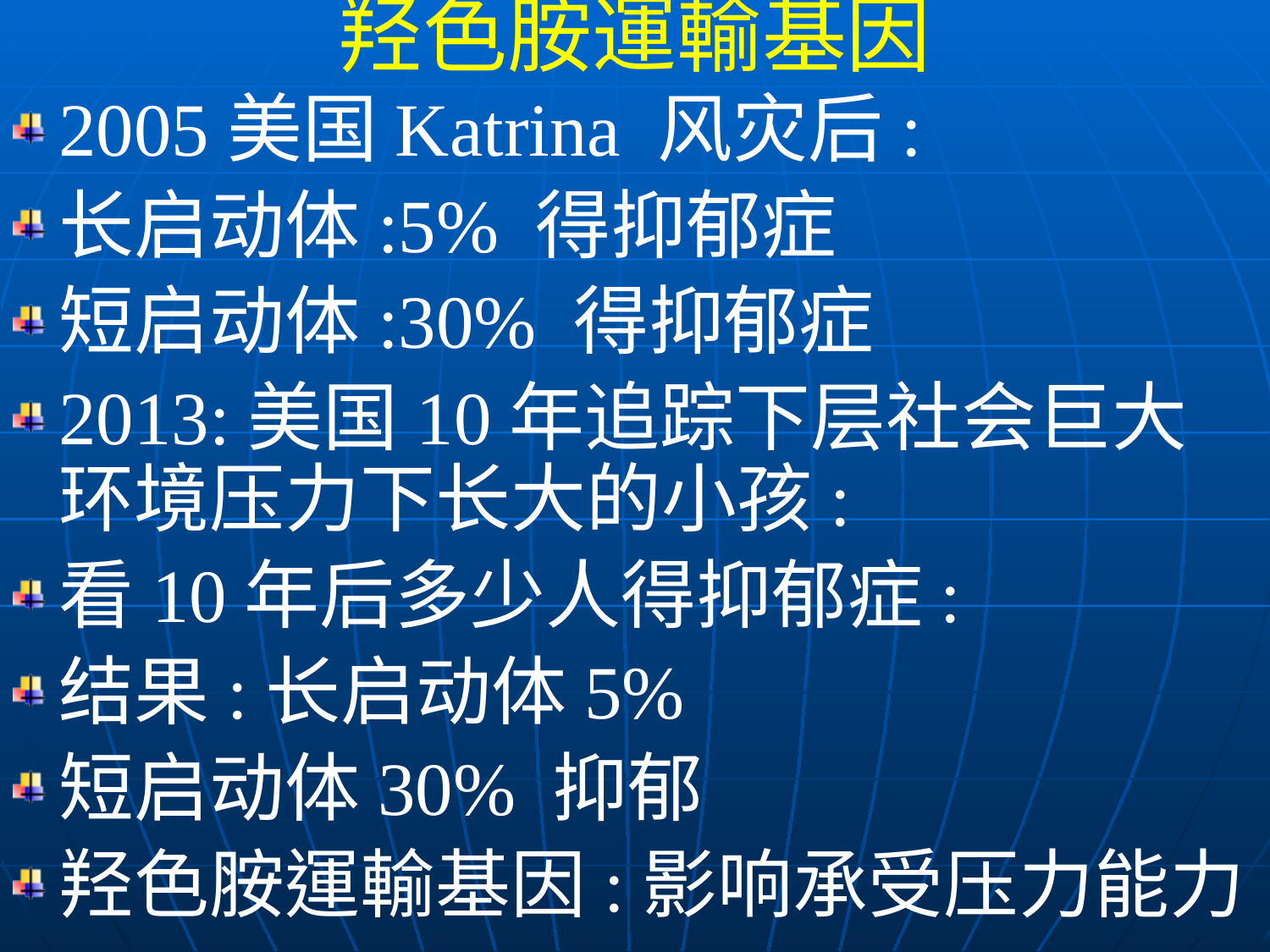

羟色胺運輸基因
2005美国Katrina 风灾后:
长启动体:5% 得抑郁症
短启动体:30% 得抑郁症
2013:美国10年追踪下层社会巨大环境压力下长大的小孩:
看10年后多少人得抑郁症:
结果:长启动体5%
短启动体30% 抑郁
羟色胺運輸基因:影响承受压力能力